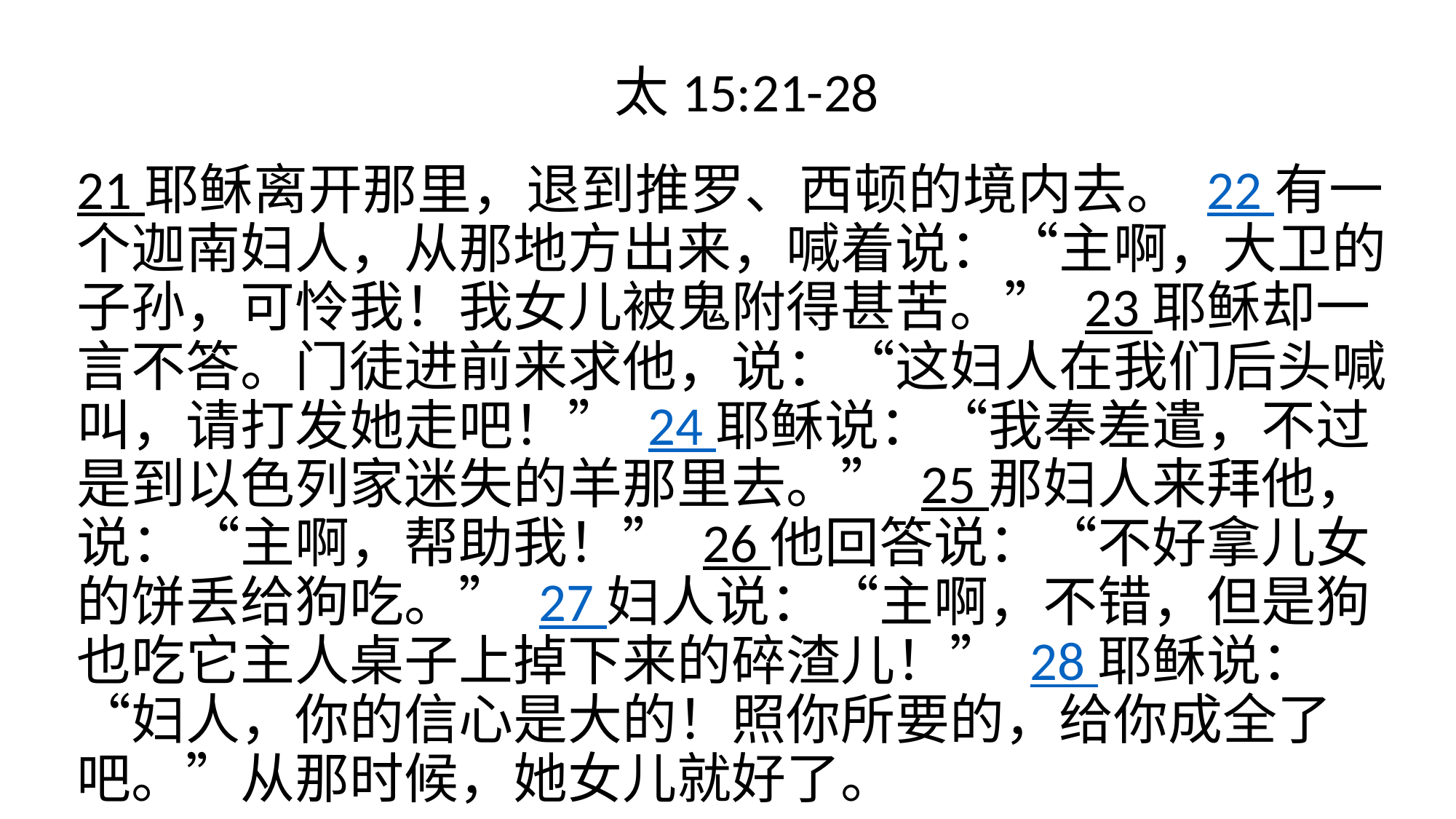

# 太15:21-28
21 耶稣离开那里，退到推罗、西顿的境内去。 22 有一个迦南妇人，从那地方出来，喊着说：“主啊，大卫的子孙，可怜我！我女儿被鬼附得甚苦。” 23 耶稣却一言不答。门徒进前来求他，说：“这妇人在我们后头喊叫，请打发她走吧！” 24 耶稣说：“我奉差遣，不过是到以色列家迷失的羊那里去。” 25 那妇人来拜他，说：“主啊，帮助我！” 26 他回答说：“不好拿儿女的饼丢给狗吃。” 27 妇人说：“主啊，不错，但是狗也吃它主人桌子上掉下来的碎渣儿！” 28 耶稣说：“妇人，你的信心是大的！照你所要的，给你成全了吧。”从那时候，她女儿就好了。